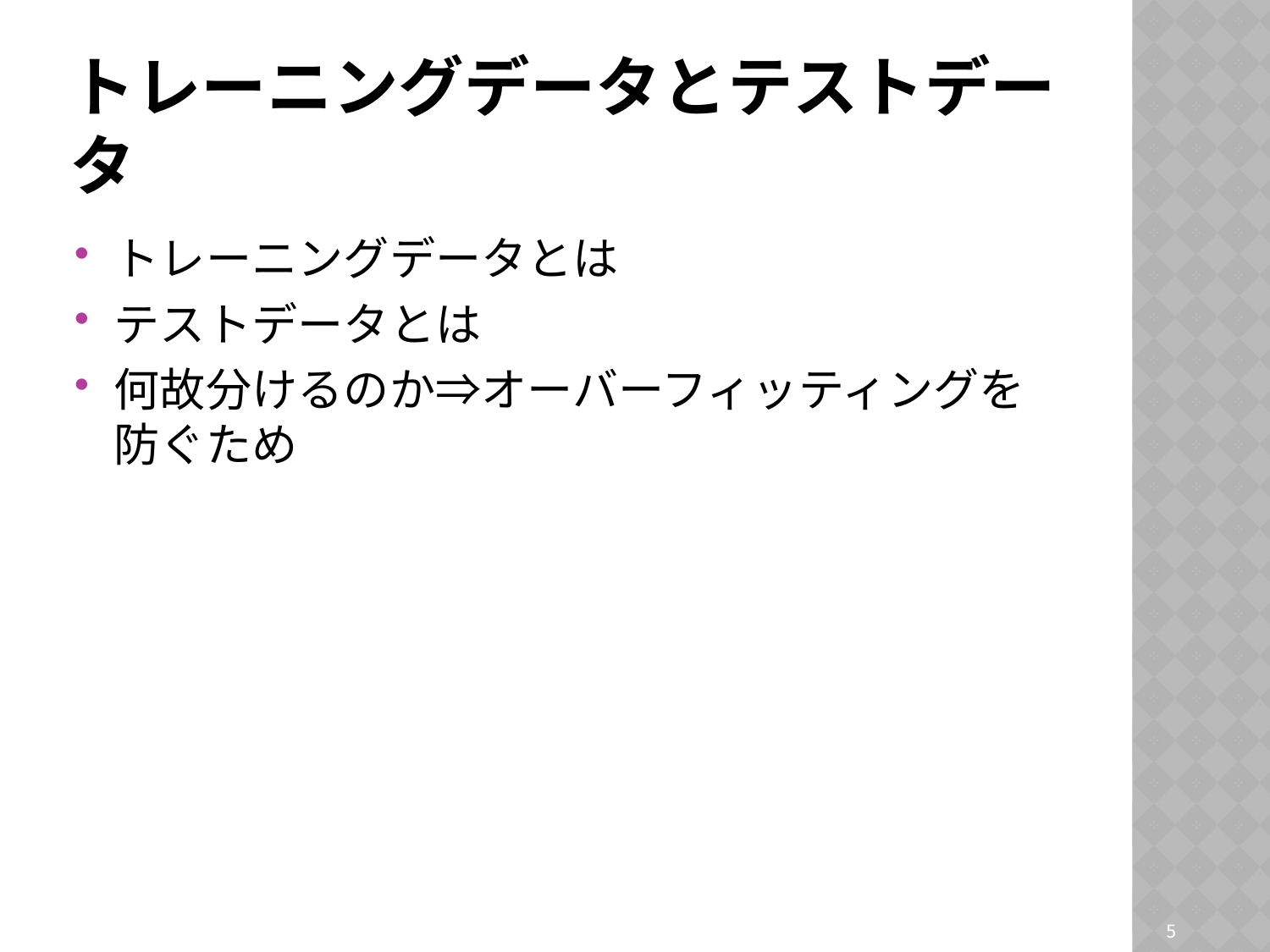

# トレーニングデータとテストデータ
トレーニングデータとは
テストデータとは
何故分けるのか⇒オーバーフィッティングを防ぐため
5